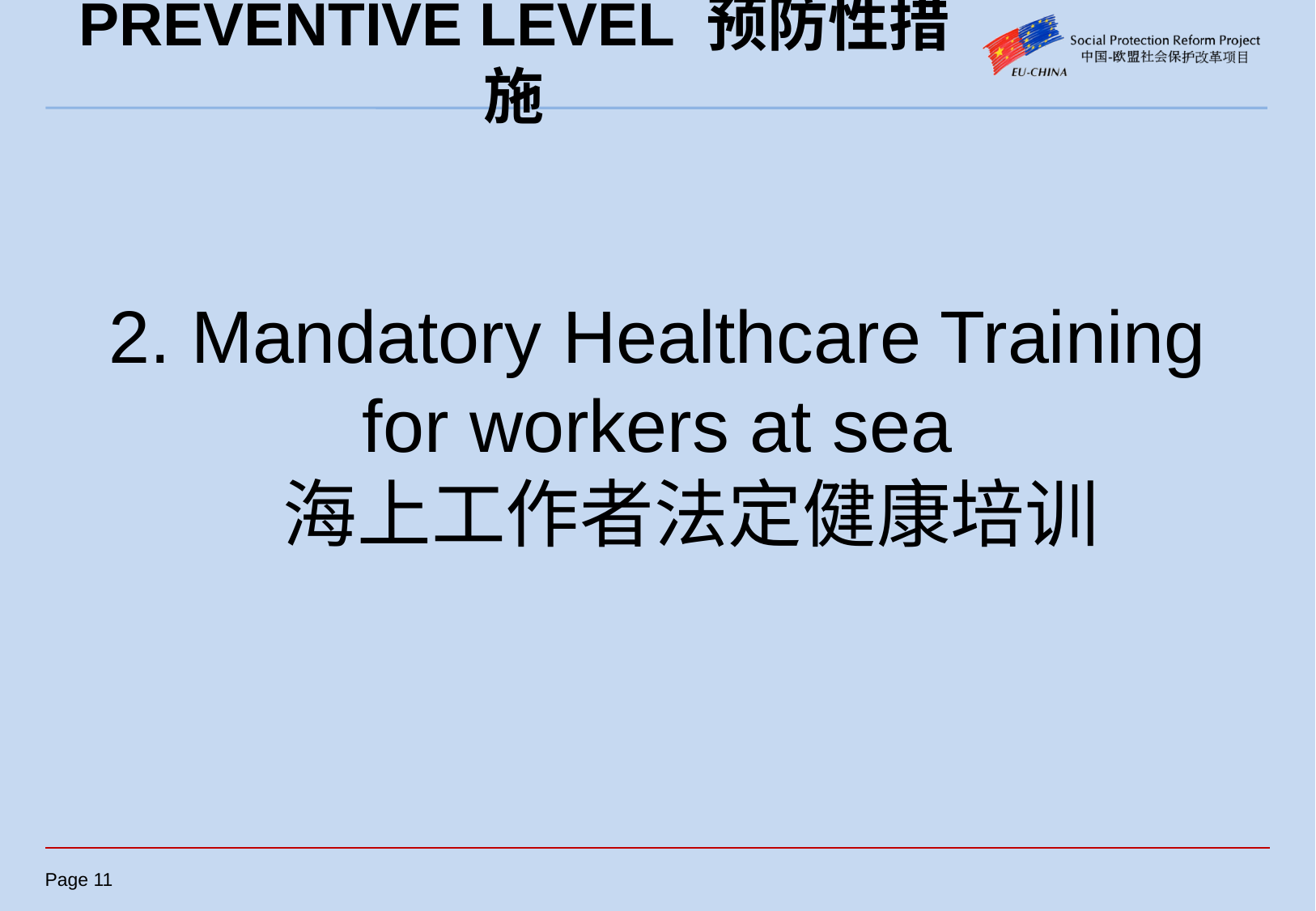

# PREVENTIVE LEVEL 预防性措施
2. Mandatory Healthcare Training for workers at sea
   海上工作者法定健康培训